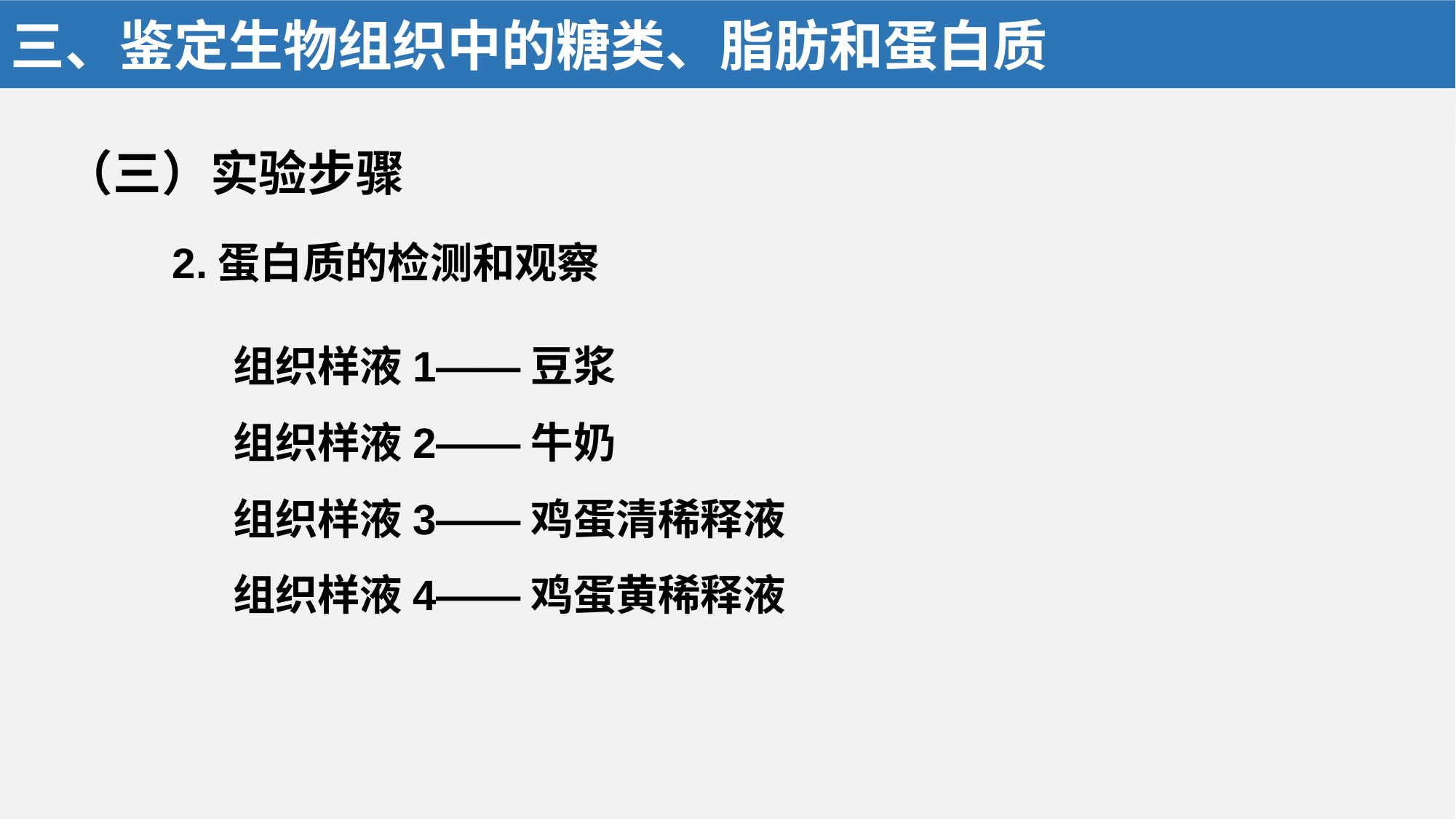

三、鉴定生物组织中的糖类、脂肪和蛋白质
（三）实验步骤
        2.蛋白质的检测和观察
组织样液1——豆浆
组织样液2——牛奶
组织样液3——鸡蛋清稀释液
组织样液4——鸡蛋黄稀释液